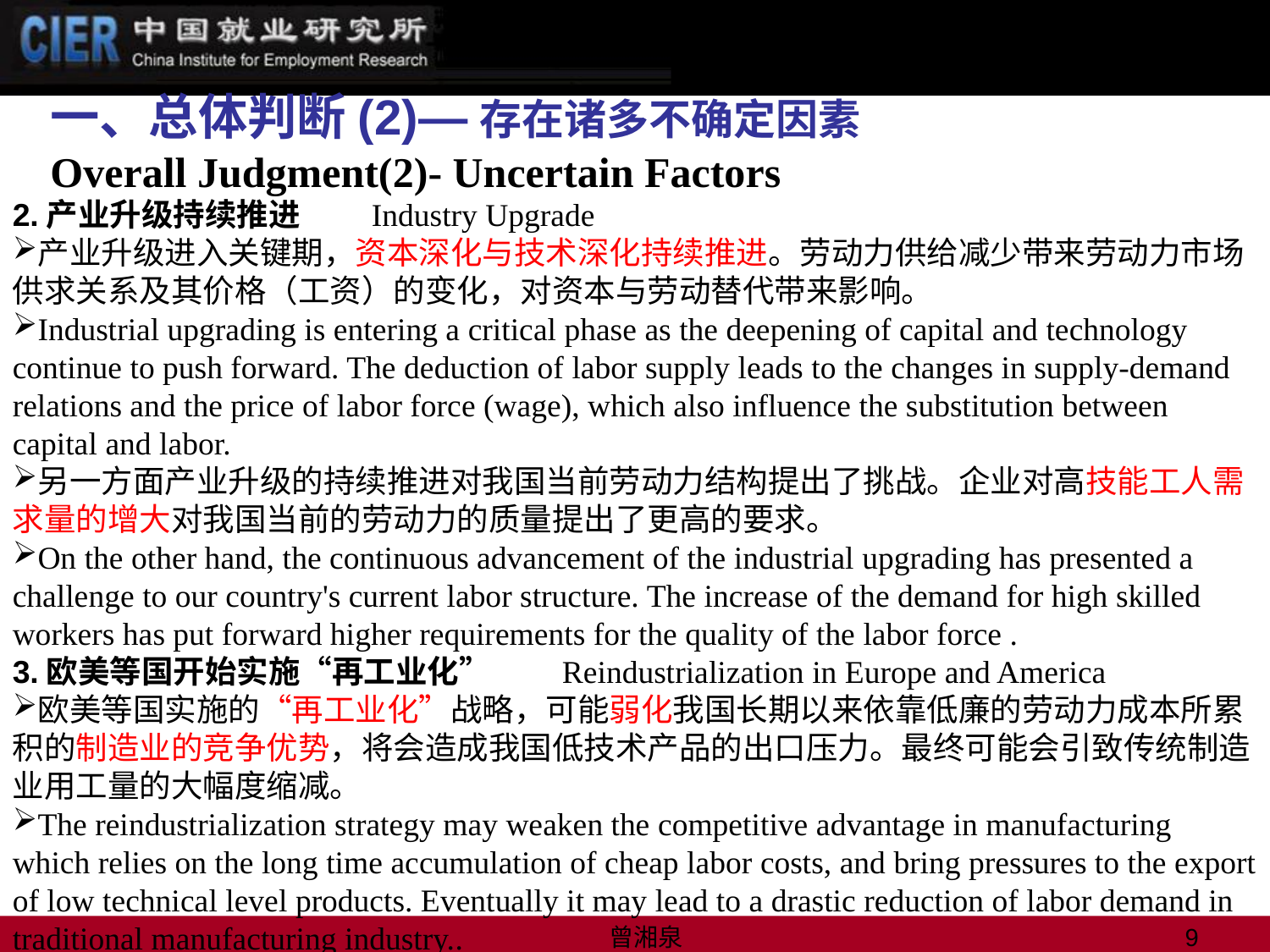

# 一、总体判断(2)—存在诸多不确定因素 Overall Judgment(2)- Uncertain Factors
2.产业升级持续推进　　Industry Upgrade
产业升级进入关键期，资本深化与技术深化持续推进。劳动力供给减少带来劳动力市场供求关系及其价格（工资）的变化，对资本与劳动替代带来影响。
Industrial upgrading is entering a critical phase as the deepening of capital and technology continue to push forward. The deduction of labor supply leads to the changes in supply-demand relations and the price of labor force (wage), which also influence the substitution between capital and labor.
另一方面产业升级的持续推进对我国当前劳动力结构提出了挑战。企业对高技能工人需求量的增大对我国当前的劳动力的质量提出了更高的要求。
On the other hand, the continuous advancement of the industrial upgrading has presented a challenge to our country's current labor structure. The increase of the demand for high skilled workers has put forward higher requirements for the quality of the labor force .
3.欧美等国开始实施“再工业化”　　Reindustrialization in Europe and America
欧美等国实施的“再工业化”战略，可能弱化我国长期以来依靠低廉的劳动力成本所累积的制造业的竞争优势，将会造成我国低技术产品的出口压力。最终可能会引致传统制造业用工量的大幅度缩减。
The reindustrialization strategy may weaken the competitive advantage in manufacturing which relies on the long time accumulation of cheap labor costs, and bring pressures to the export of low technical level products. Eventually it may lead to a drastic reduction of labor demand in traditional manufacturing industry..
曾湘泉
9